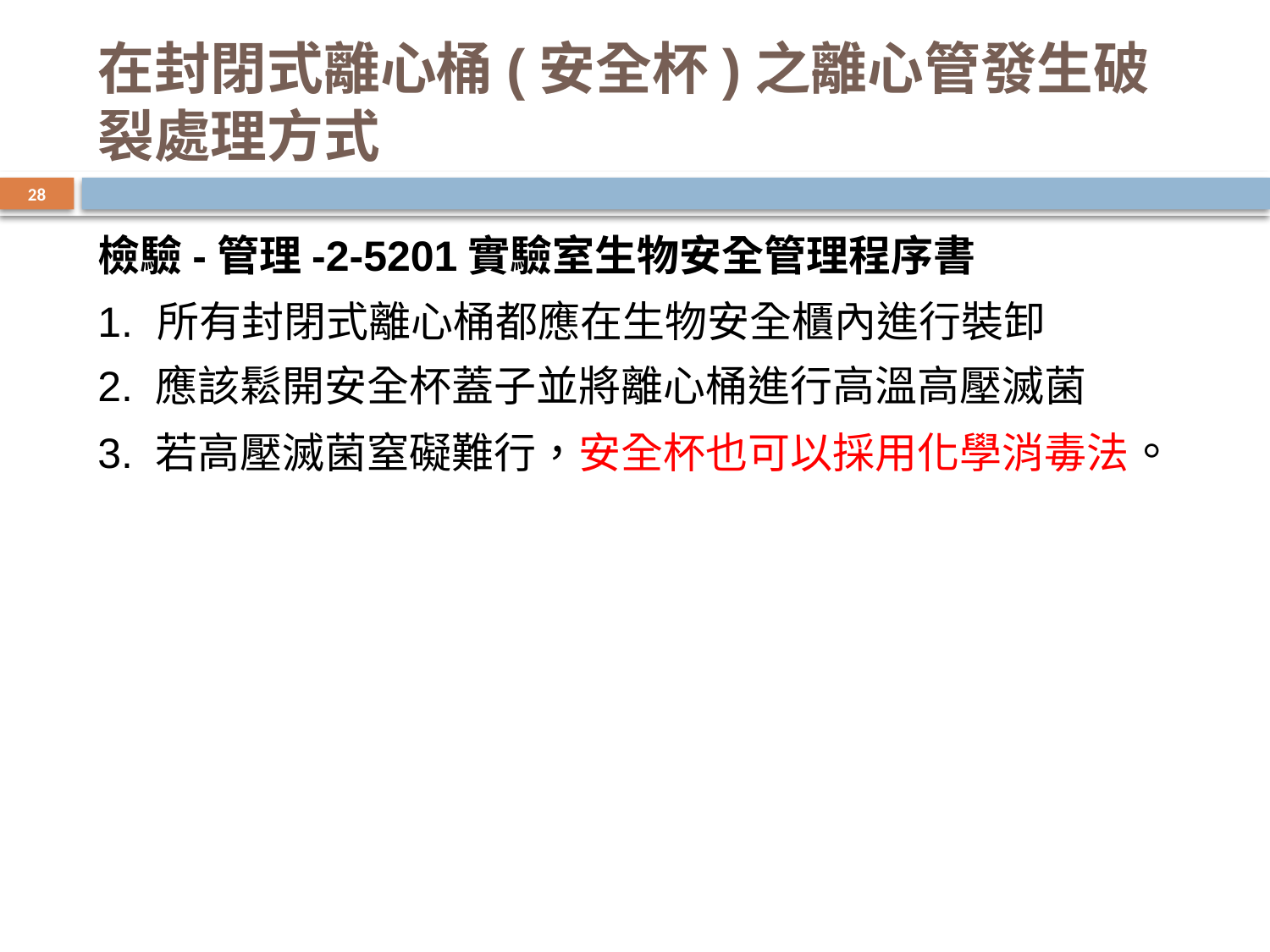

# 在封閉式離心桶(安全杯)之離心管發生破裂處理方式
28
檢驗-管理-2-5201實驗室生物安全管理程序書
1. 所有封閉式離心桶都應在生物安全櫃內進行裝卸
2. 應該鬆開安全杯蓋子並將離心桶進行高溫高壓滅菌
3. 若高壓滅菌窒礙難行，安全杯也可以採用化學消毒法。